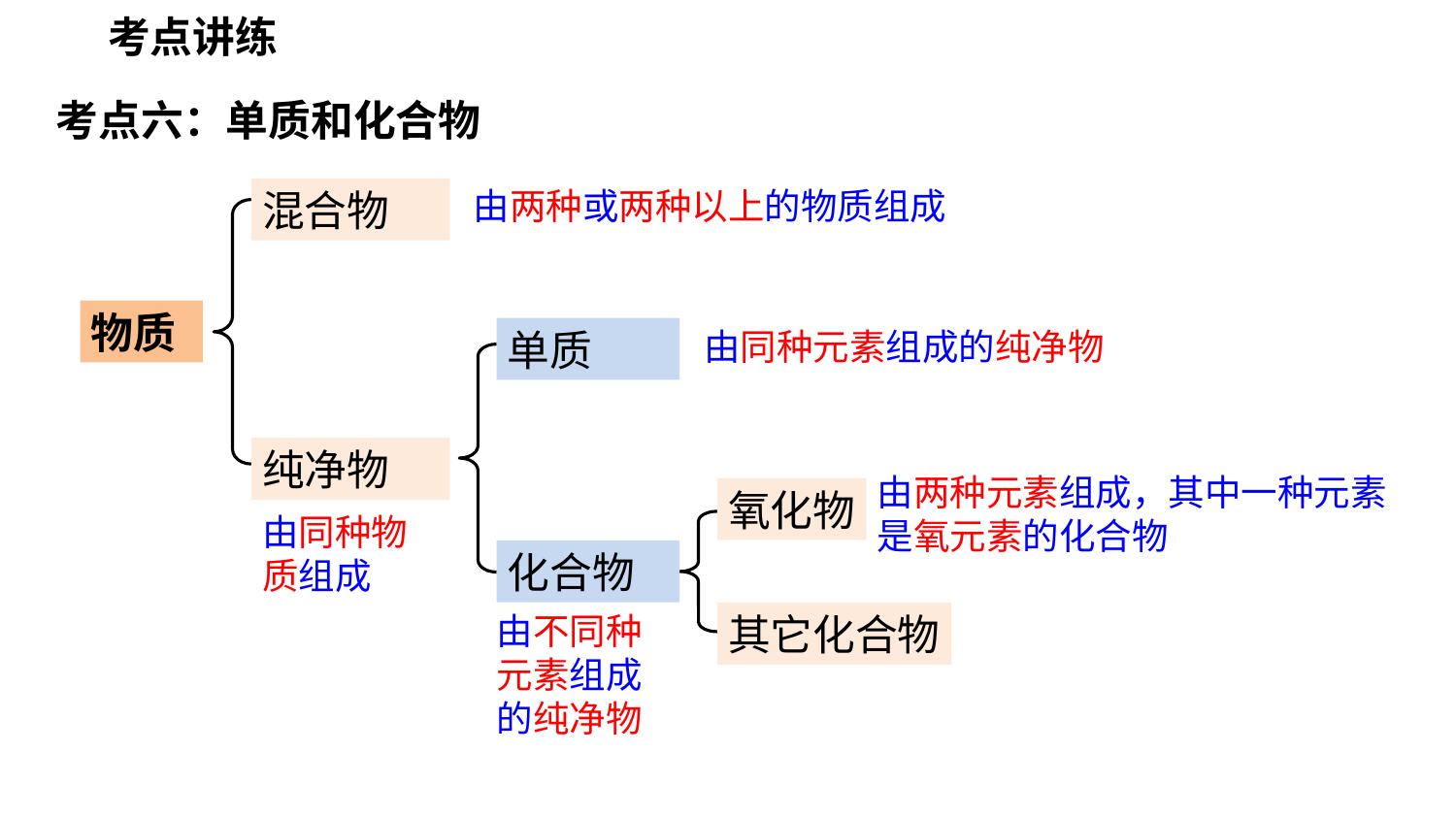

考点讲练
考点六：单质和化合物
混合物
由两种或两种以上的物质组成

物质
单质
由同种元素组成的纯净物

纯净物
由两种元素组成，其中一种元素是氧元素的化合物
氧化物
由同种物质组成

化合物
其它化合物
由不同种元素组成的纯净物